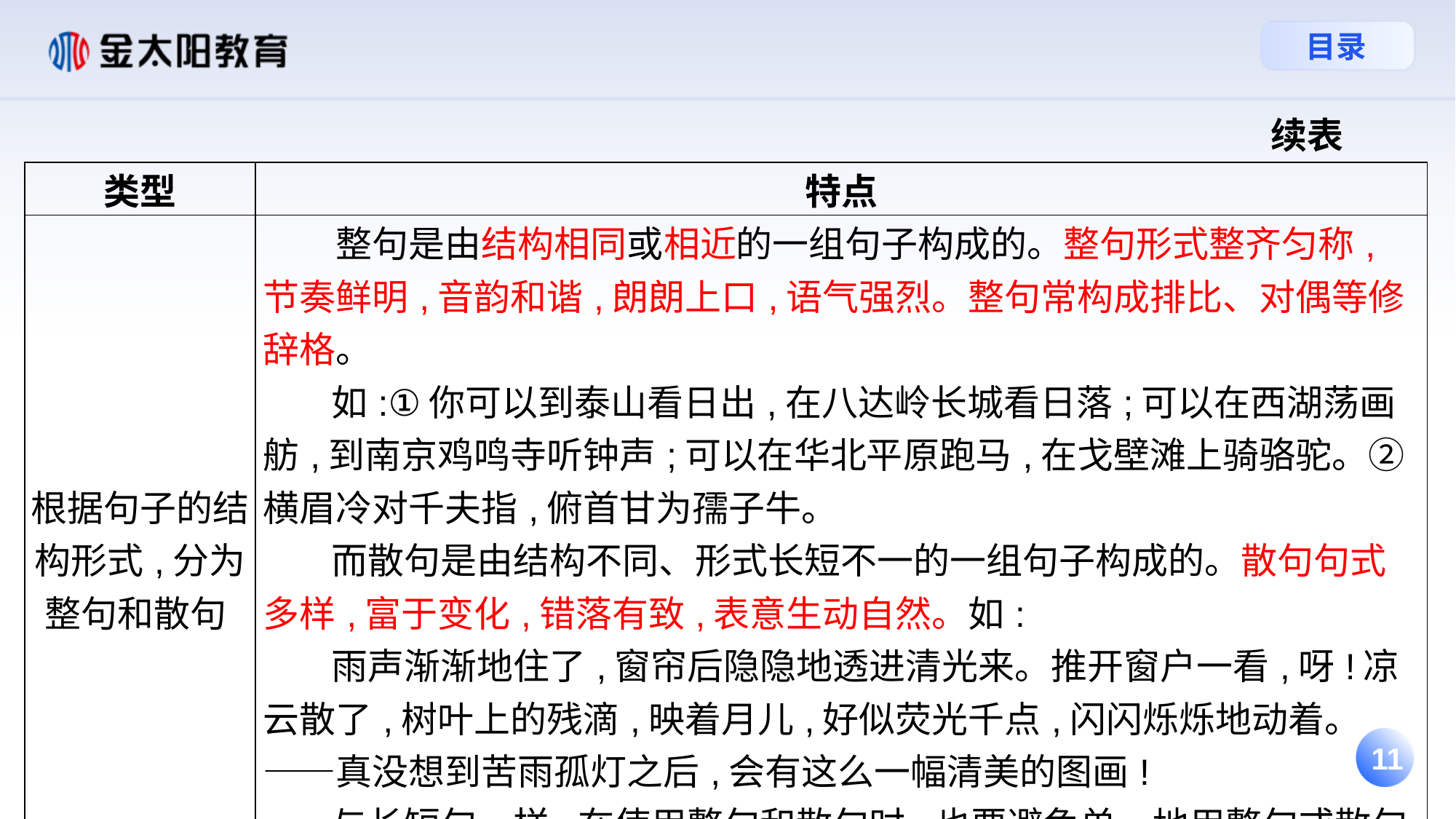

续表
| 类型 | 特点 |
| --- | --- |
| 根据句子的结构形式,分为整句和散句 | 整句是由结构相同或相近的一组句子构成的。整句形式整齐匀称,节奏鲜明,音韵和谐,朗朗上口,语气强烈。整句常构成排比、对偶等修辞格。 如:①你可以到泰山看日出,在八达岭长城看日落;可以在西湖荡画舫,到南京鸡鸣寺听钟声;可以在华北平原跑马,在戈壁滩上骑骆驼。②横眉冷对千夫指,俯首甘为孺子牛。 而散句是由结构不同、形式长短不一的一组句子构成的。散句句式多样,富于变化,错落有致,表意生动自然。如: 雨声渐渐地住了,窗帘后隐隐地透进清光来。推开窗户一看,呀!凉云散了,树叶上的残滴,映着月儿,好似荧光千点,闪闪烁烁地动着。——真没想到苦雨孤灯之后,会有这么一幅清美的图画! 与长短句一样,在使用整句和散句时,也要避免单一地用整句或散句。在整句中恰当使用散句,或在散句中恰当嵌入整句,才能使表意生动丰富。 |